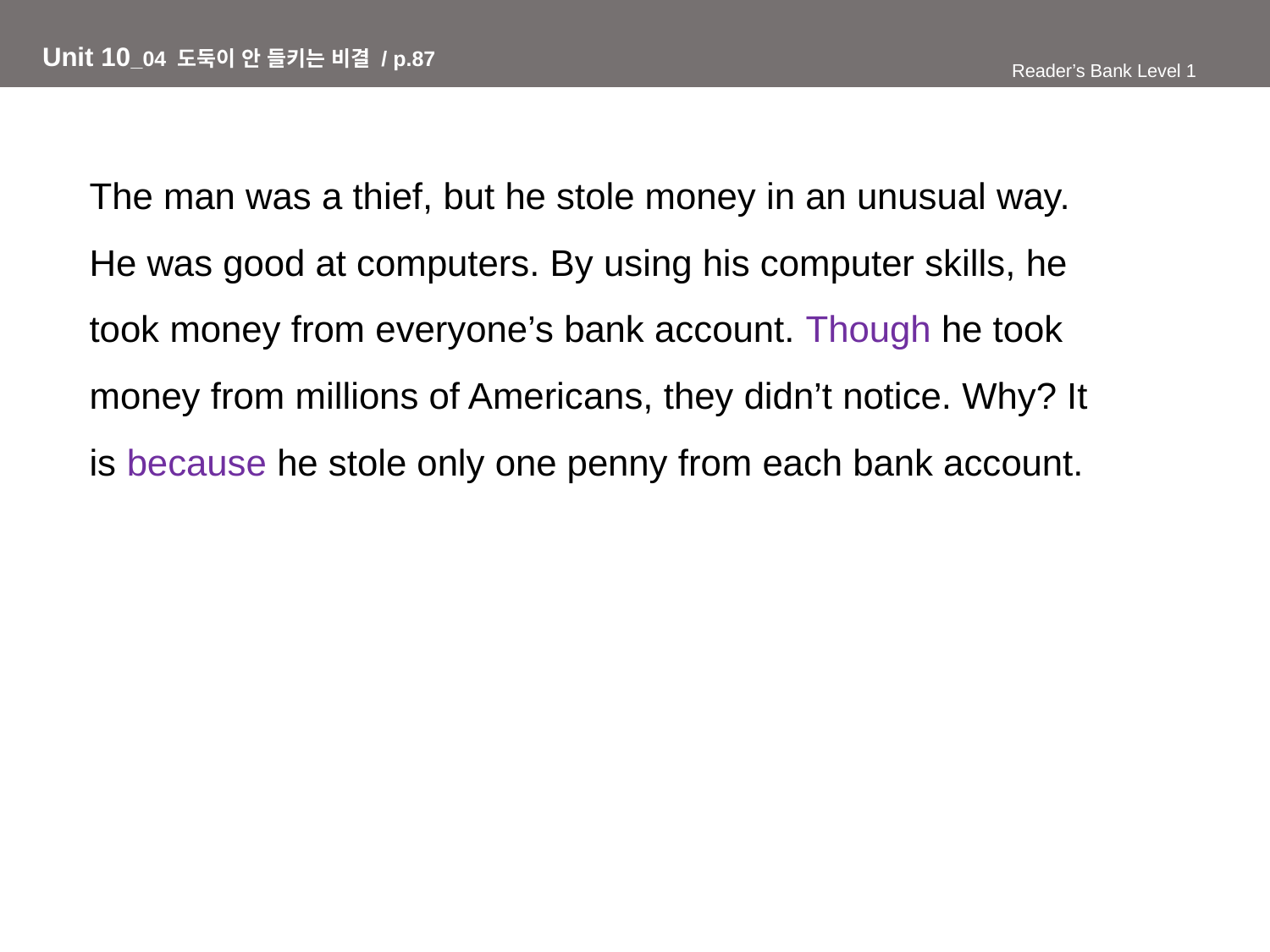

# Unit 10_04 도둑이 안 들키는 비결 / p.87
Reader’s Bank Level 1

The man was a thief, but he stole money in an unusual way.
He was good at computers. By using his computer skills, he
took money from everyone’s bank account. Though he took
money from millions of Americans, they didn’t notice. Why? It
is because he stole only one penny from each bank account.